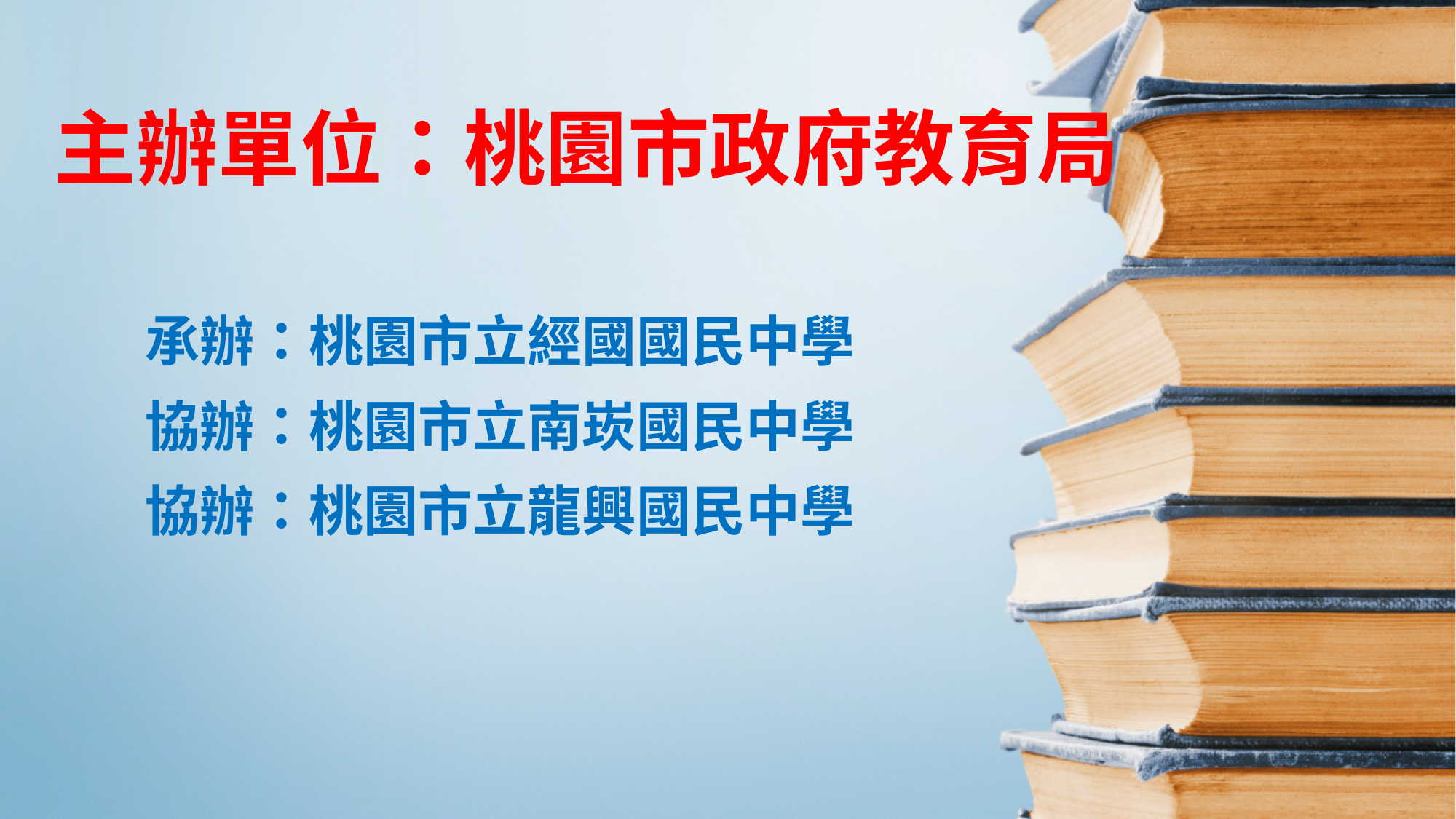

主辦單位：桃園市政府教育局
承辦：桃園市立經國國民中學
協辦：桃園市立南崁國民中學
協辦：桃園市立龍興國民中學